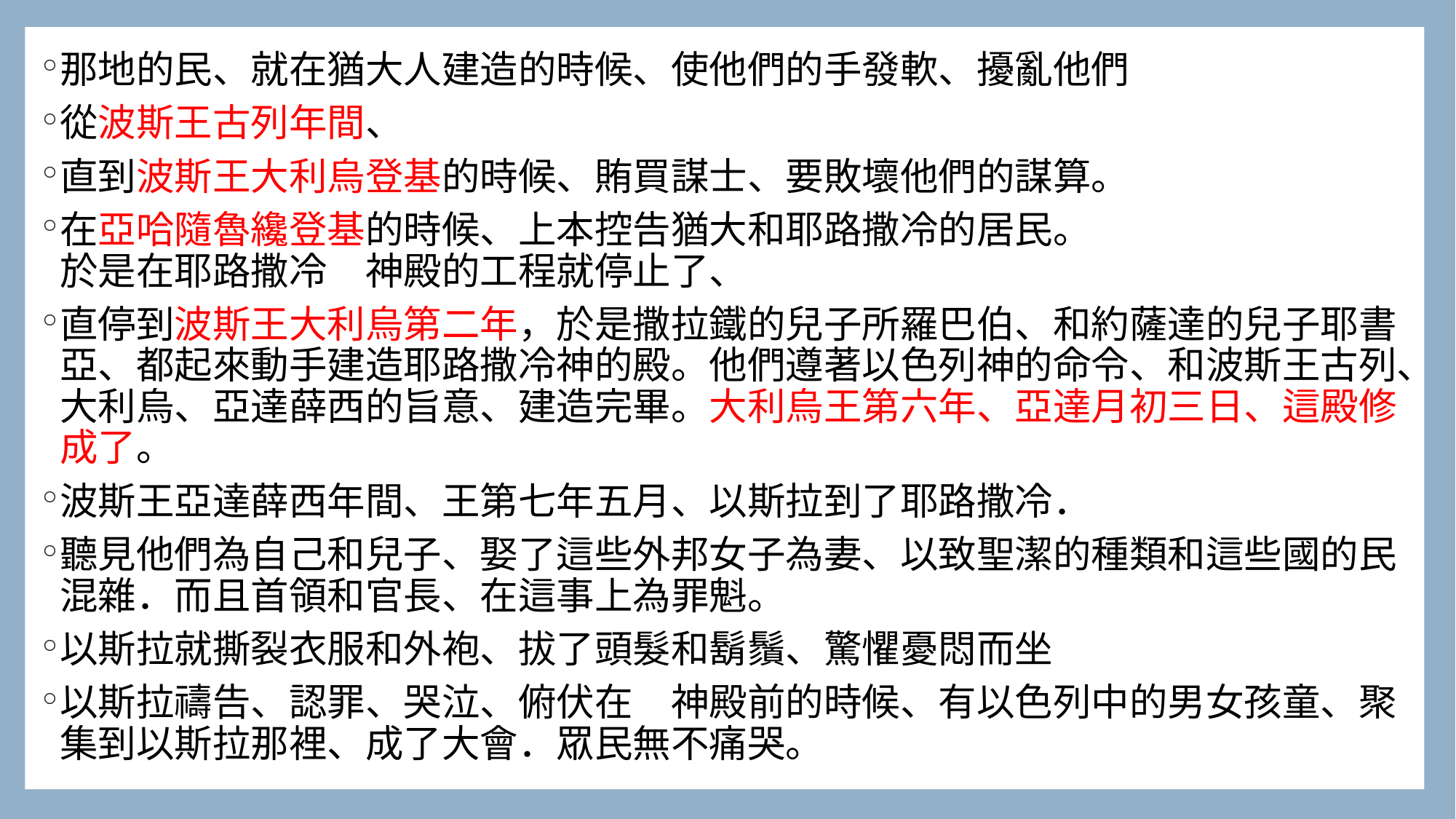

那地的民、就在猶大人建造的時候、使他們的手發軟、擾亂他們
從波斯王古列年間、
直到波斯王大利烏登基的時候、賄買謀士、要敗壞他們的謀算。
在亞哈隨魯纔登基的時候、上本控告猶大和耶路撒冷的居民。
於是在耶路撒冷　神殿的工程就停止了、
直停到波斯王大利烏第二年，於是撒拉鐵的兒子所羅巴伯、和約薩達的兒子耶書亞、都起來動手建造耶路撒冷神的殿。他們遵著以色列神的命令、和波斯王古列、大利烏、亞達薛西的旨意、建造完畢。大利烏王第六年、亞達月初三日、這殿修成了。
波斯王亞達薛西年間、王第七年五月、以斯拉到了耶路撒冷．
聽見他們為自己和兒子、娶了這些外邦女子為妻、以致聖潔的種類和這些國的民混雜．而且首領和官長、在這事上為罪魁。
以斯拉就撕裂衣服和外袍、拔了頭髮和鬍鬚、驚懼憂悶而坐
以斯拉禱告、認罪、哭泣、俯伏在　神殿前的時候、有以色列中的男女孩童、聚集到以斯拉那裡、成了大會．眾民無不痛哭。